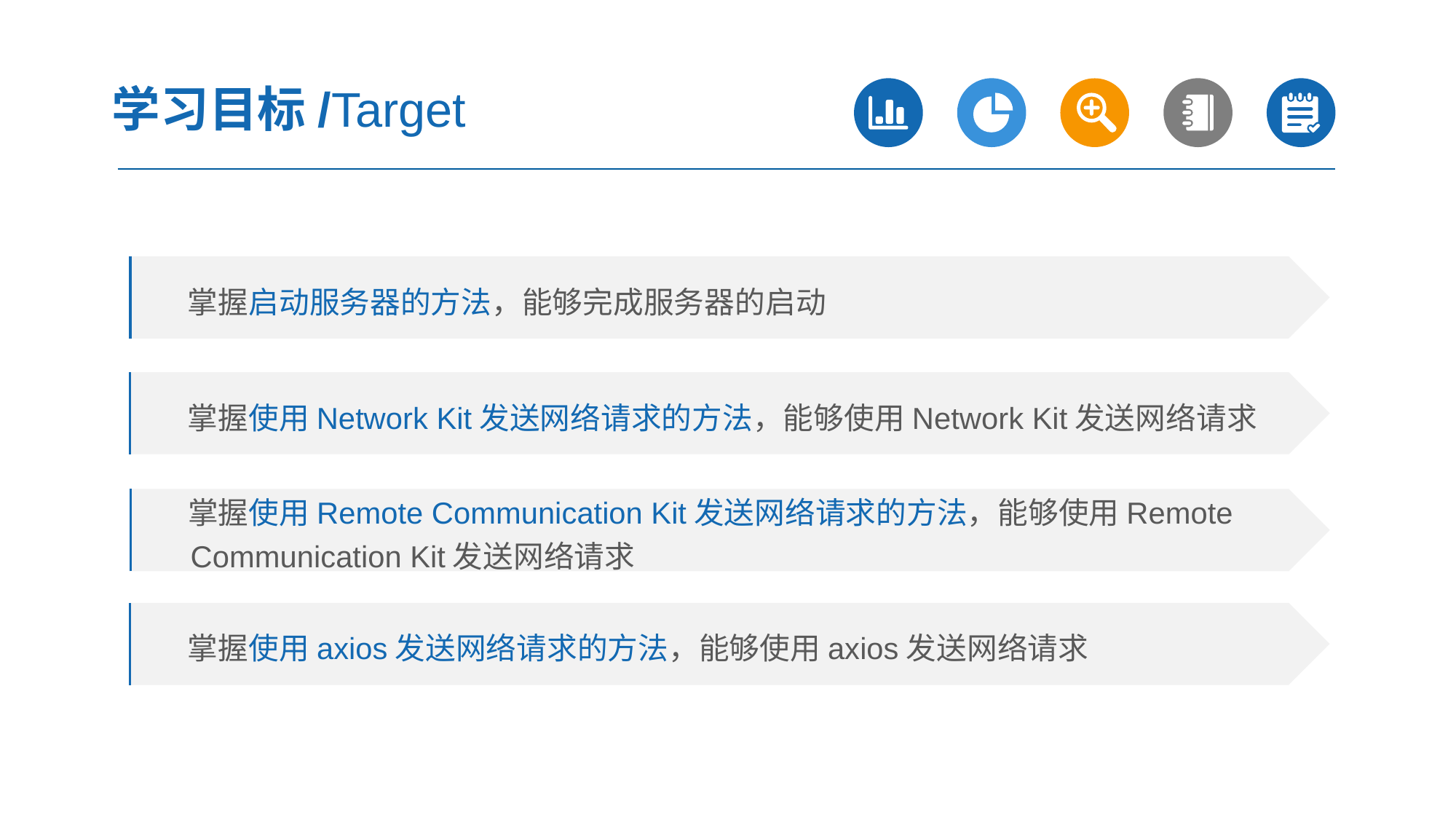

学习目标/Target
      掌握启动服务器的方法，能够完成服务器的启动

      掌握使用Network Kit发送网络请求的方法，能够使用Network Kit发送网络请求

      掌握使用Remote Communication Kit发送网络请求的方法，能够使用Remote
      Communication Kit发送网络请求

      掌握使用axios发送网络请求的方法，能够使用axios发送网络请求